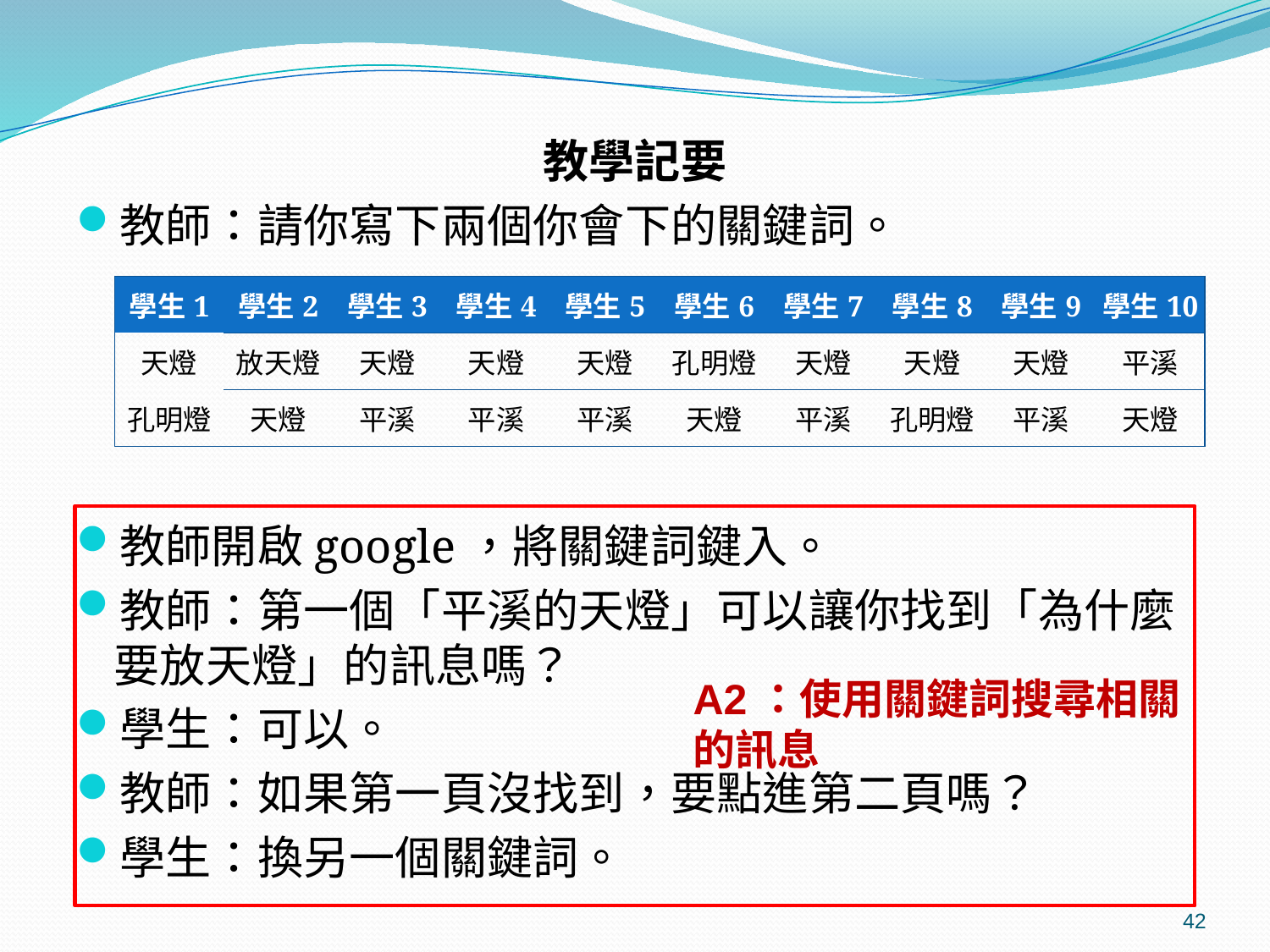

教學記要
教師：請你寫下兩個你會下的關鍵詞。

教師開啟google，將關鍵詞鍵入。
教師：第一個「平溪的天燈」可以讓你找到「為什麼要放天燈」的訊息嗎？
學生：可以。
教師：如果第一頁沒找到，要點進第二頁嗎？
學生：換另一個關鍵詞。
| 學生1 | 學生2 | 學生3 | 學生4 | 學生5 | 學生6 | 學生7 | 學生8 | 學生9 | 學生10 |
| --- | --- | --- | --- | --- | --- | --- | --- | --- | --- |
| 天燈 | 放天燈 | 天燈 | 天燈 | 天燈 | 孔明燈 | 天燈 | 天燈 | 天燈 | 平溪 |
| 孔明燈 | 天燈 | 平溪 | 平溪 | 平溪 | 天燈 | 平溪 | 孔明燈 | 平溪 | 天燈 |

A2：使用關鍵詞搜尋相關的訊息
42